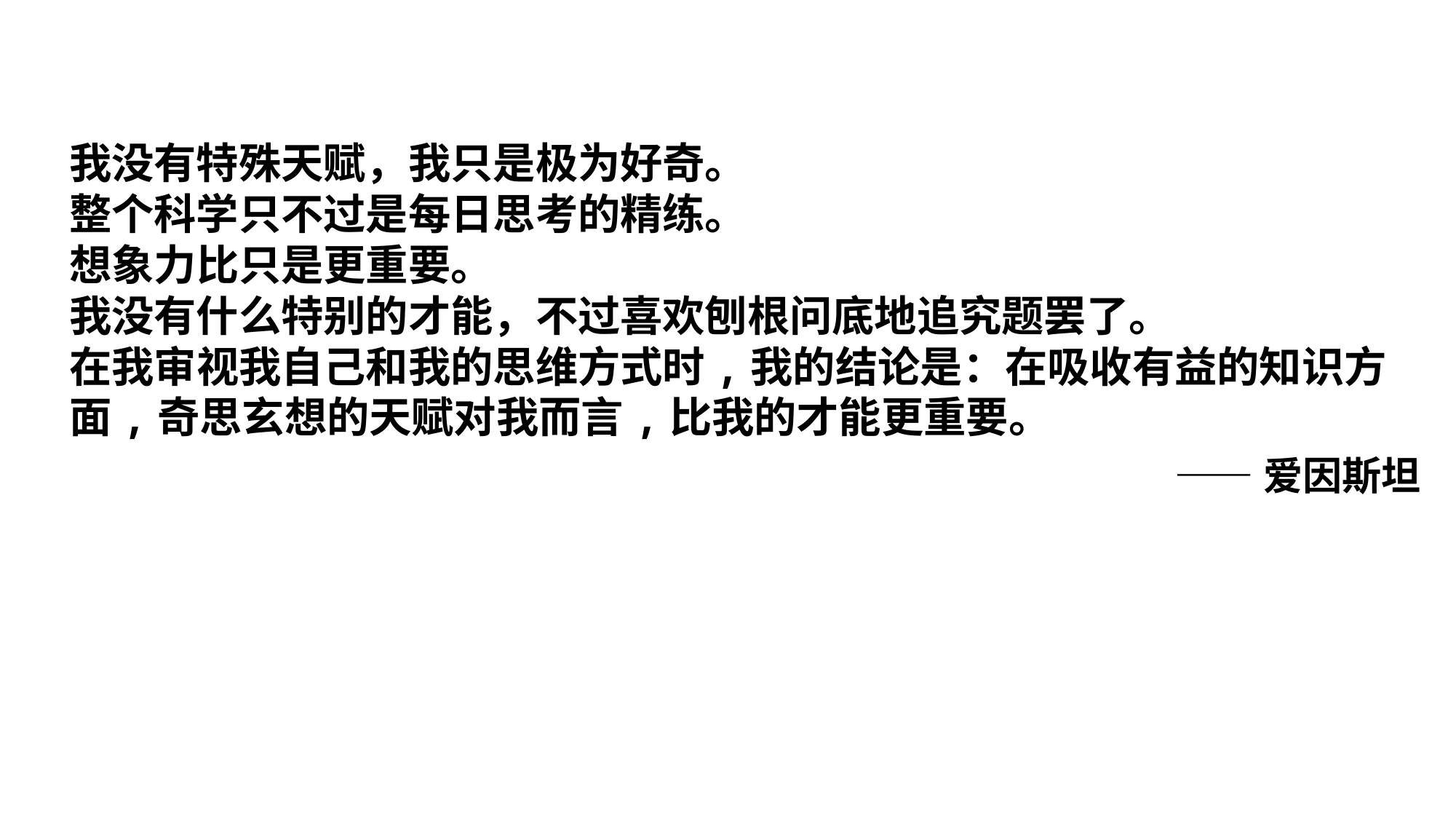

我没有特殊天赋，我只是极为好奇。
整个科学只不过是每日思考的精练。
想象力比只是更重要。
我没有什么特别的才能，不过喜欢刨根问底地追究题罢了。
在我审视我自己和我的思维方式时,我的结论是：在吸收有益的知识方面,奇思玄想的天赋对我而言,比我的才能更重要。
                                                                      ——爱因斯坦